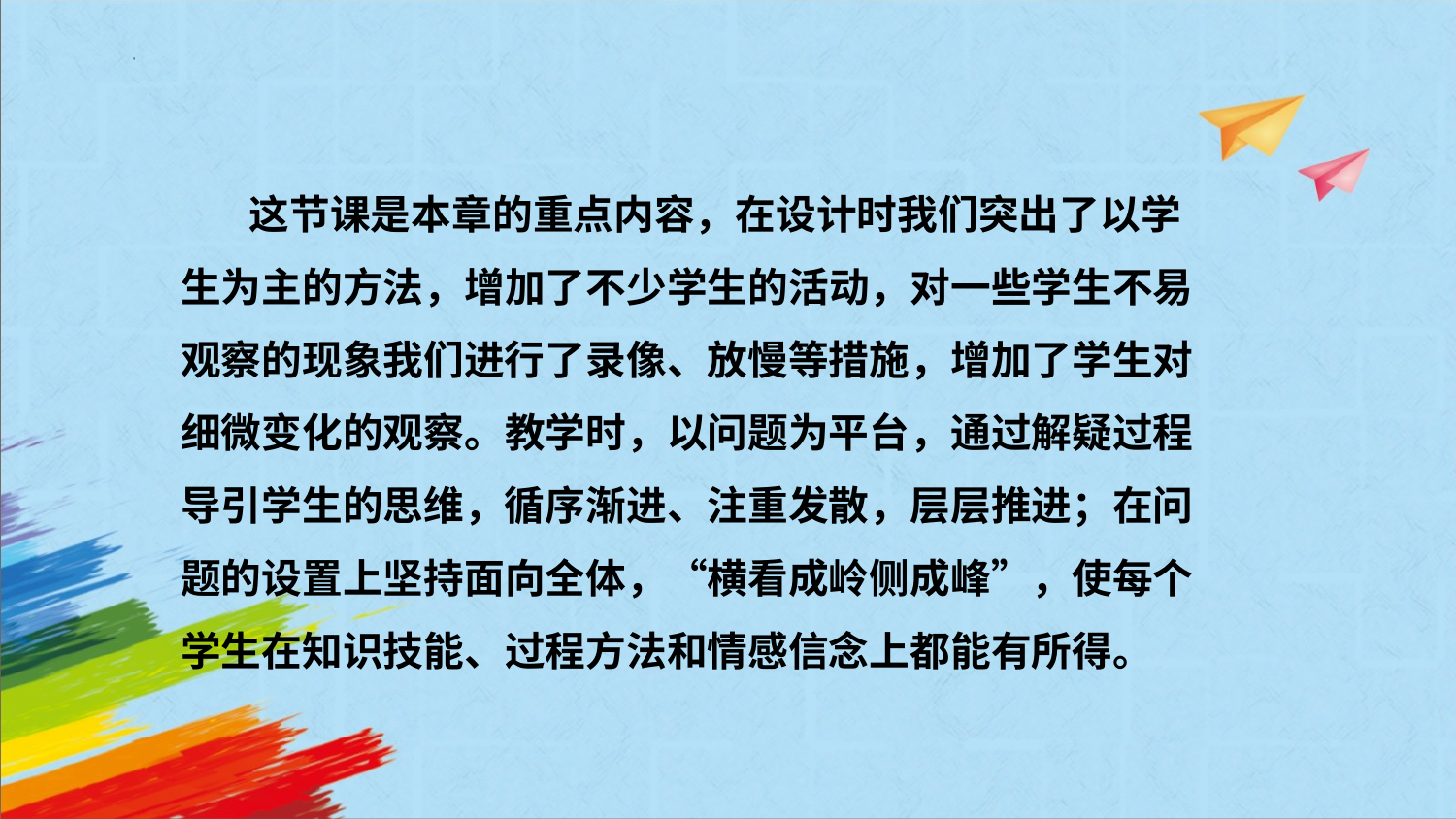

这节课是本章的重点内容，在设计时我们突出了以学生为主的方法，增加了不少学生的活动，对一些学生不易观察的现象我们进行了录像、放慢等措施，增加了学生对细微变化的观察。教学时，以问题为平台，通过解疑过程导引学生的思维，循序渐进、注重发散，层层推进；在问题的设置上坚持面向全体，“横看成岭侧成峰”，使每个学生在知识技能、过程方法和情感信念上都能有所得。